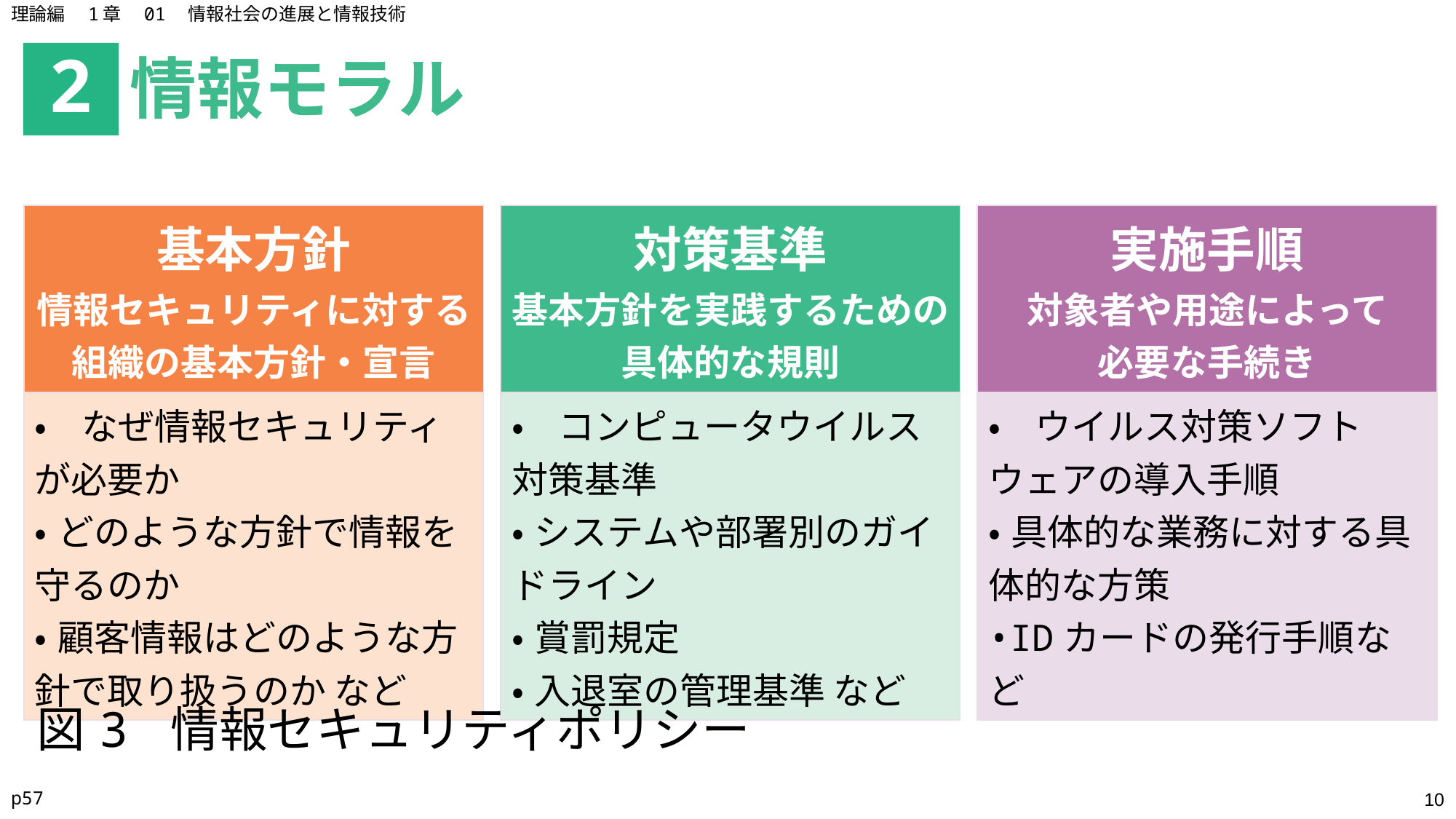

理論編　1章　01　情報社会の進展と情報技術
情報モラル
2
| 基本方針 情報セキュリティに対する組織の基本方針・宣言 |
| --- |
| •なぜ情報セキュリティが必要か •どのような方針で情報を守るのか •顧客情報はどのような方針で取り扱うのか など |
| 対策基準 基本方針を実践するための 具体的な規則 |
| --- |
| •コンピュータウイルス対策基準 •システムや部署別のガイドライン •賞罰規定 •入退室の管理基準 など |
| 実施手順 対象者や用途によって 必要な手続き |
| --- |
| •ウイルス対策ソフトウェアの導入手順 •具体的な業務に対する具体的な方策 •IDカードの発行手順など |
図3 情報セキュリティポリシー
p57
10